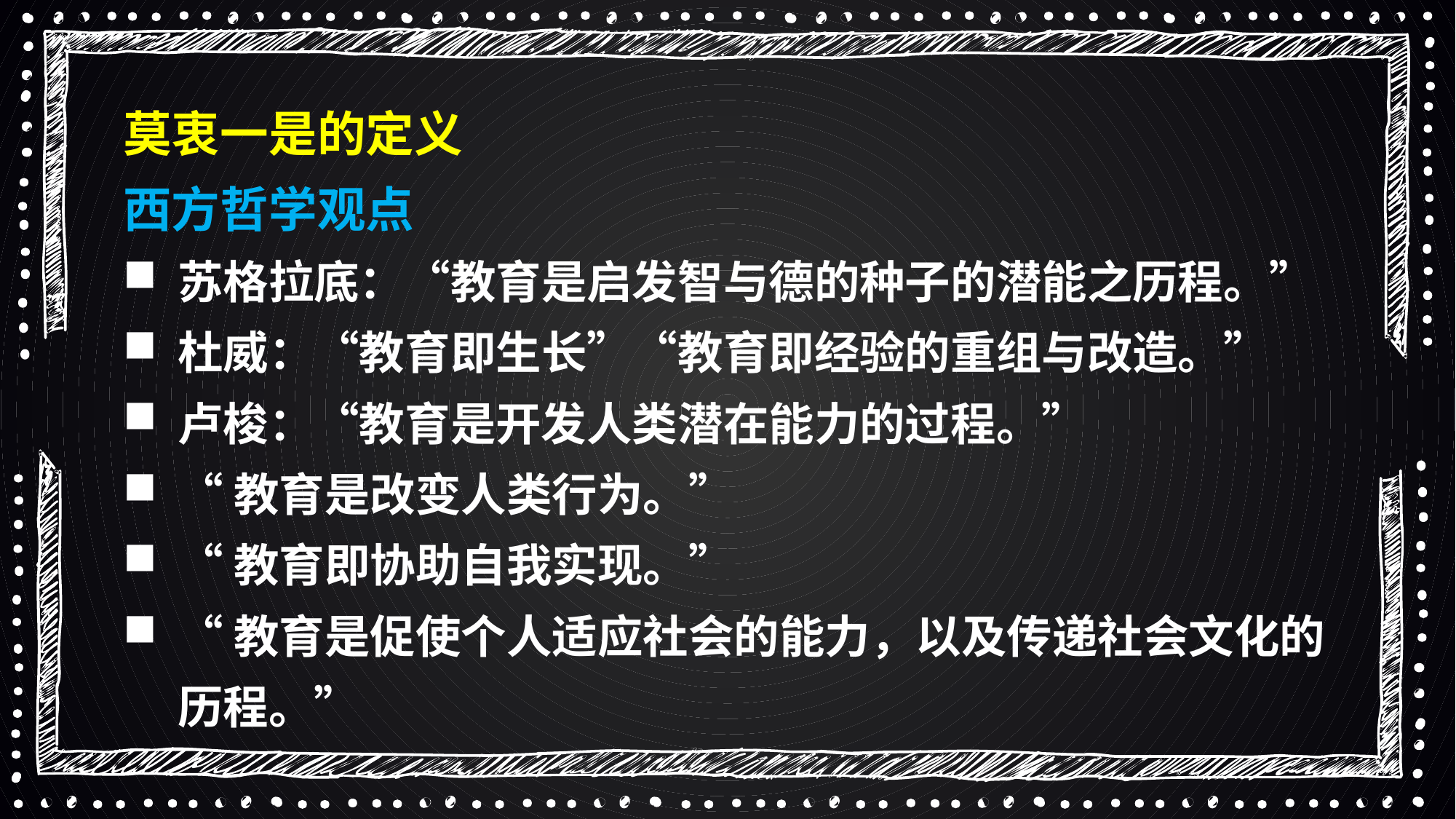

莫衷一是的定义
西方哲学观点
苏格拉底：“教育是启发智与德的种子的潜能之历程。”
杜威：“教育即生长”“教育即经验的重组与改造。”
卢梭：“教育是开发人类潜在能力的过程。”
“教育是改变人类行为。”
“教育即协助自我实现。”
“教育是促使个人适应社会的能力，以及传递社会文化的历程。”